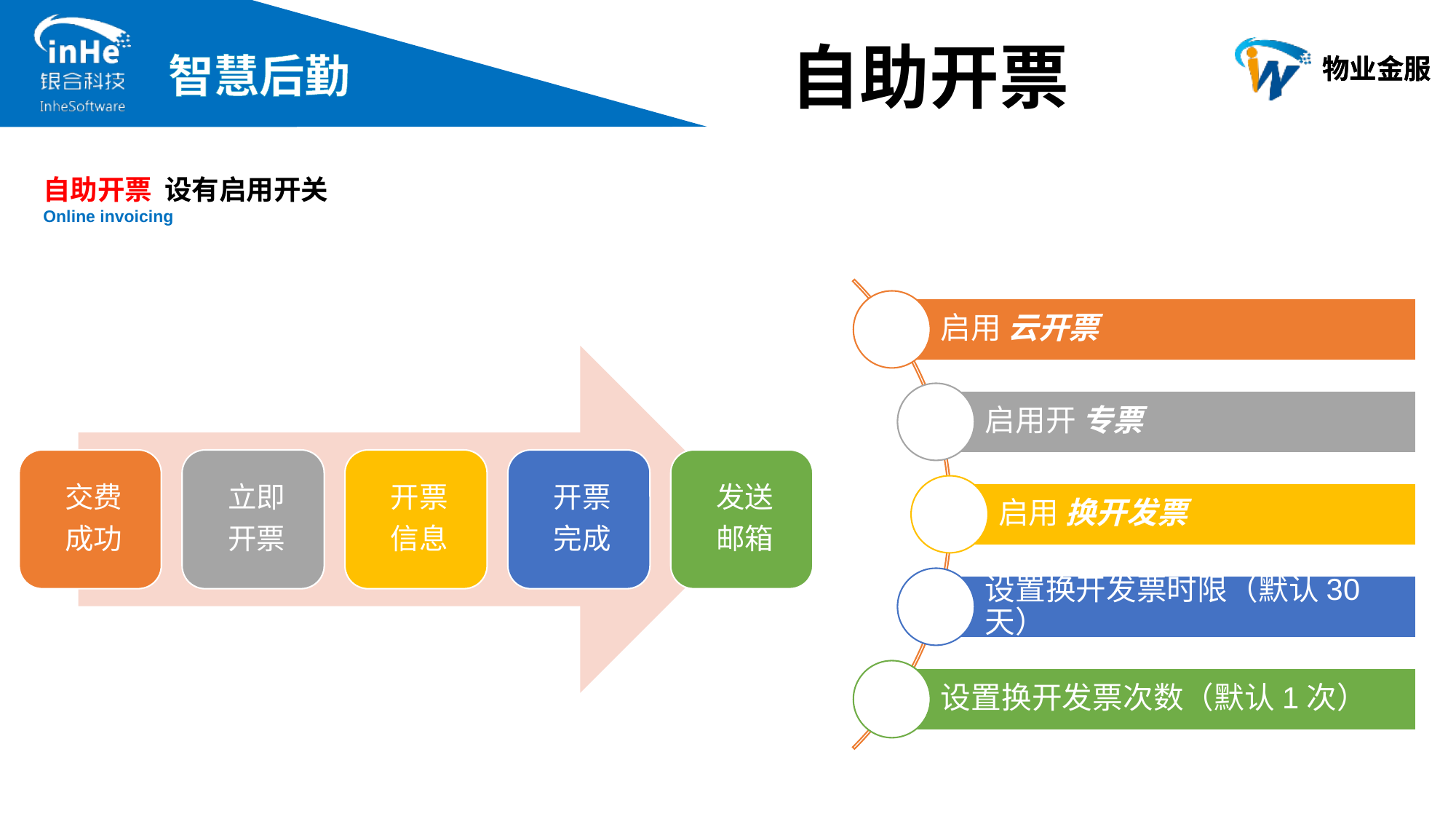

自助开票
自助开票  设有启用开关
Online invoicing
启用 云开票
启用开 专票
启用 换开发票
设置换开发票时限（默认30天）
设置换开发票次数（默认1次）
交费
成功
立即
开票
开票
信息
开票
完成
发送
邮箱